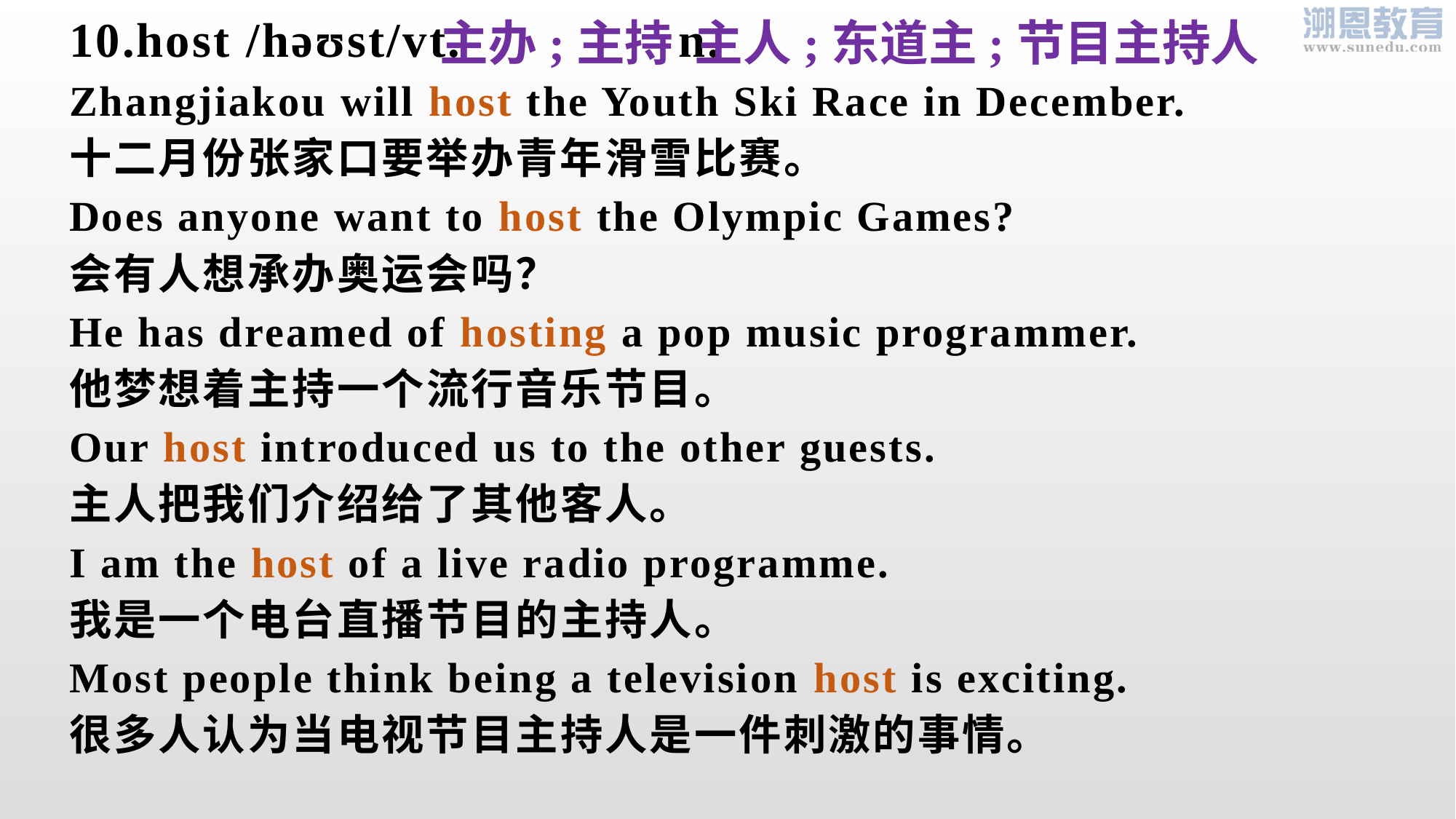

主办;主持
主人;东道主;节目主持人
10.host /həʊst/vt.               n.
Zhangjiakou will host the Youth Ski Race in December.
十二月份张家口要举办青年滑雪比赛。
Does anyone want to host the Olympic Games?
会有人想承办奥运会吗？
He has dreamed of hosting a pop music programmer.
他梦想着主持一个流行音乐节目。
Our host introduced us to the other guests.
主人把我们介绍给了其他客人。
I am the host of a live radio programme.
我是一个电台直播节目的主持人。
Most people think being a television host is exciting.
很多人认为当电视节目主持人是一件刺激的事情。